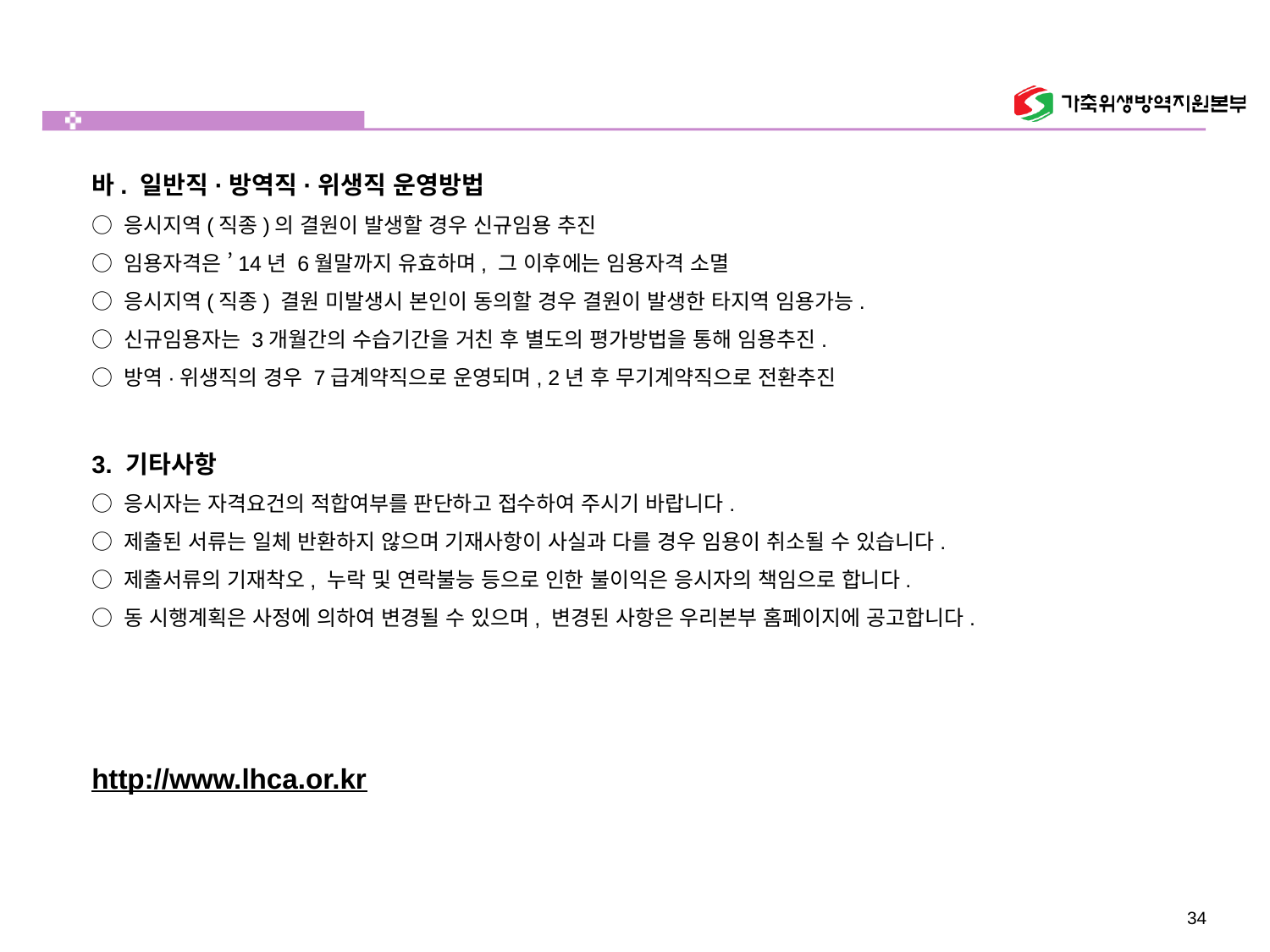

# ,
바. 일반직·방역직·위생직 운영방법
○ 응시지역(직종)의 결원이 발생할 경우 신규임용 추진
○ 임용자격은 ’14년 6월말까지 유효하며, 그 이후에는 임용자격 소멸
○ 응시지역(직종) 결원 미발생시 본인이 동의할 경우 결원이 발생한 타지역 임용가능.
○ 신규임용자는 3개월간의 수습기간을 거친 후 별도의 평가방법을 통해 임용추진.
○ 방역·위생직의 경우 7급계약직으로 운영되며, 2년 후 무기계약직으로 전환추진

3. 기타사항
○ 응시자는 자격요건의 적합여부를 판단하고 접수하여 주시기 바랍니다.
○ 제출된 서류는 일체 반환하지 않으며 기재사항이 사실과 다를 경우 임용이 취소될 수 있습니다.
○ 제출서류의 기재착오, 누락 및 연락불능 등으로 인한 불이익은 응시자의 책임으로 합니다.
○ 동 시행계획은 사정에 의하여 변경될 수 있으며, 변경된 사항은 우리본부 홈페이지에 공고합니다.

http://www.lhca.or.kr

34